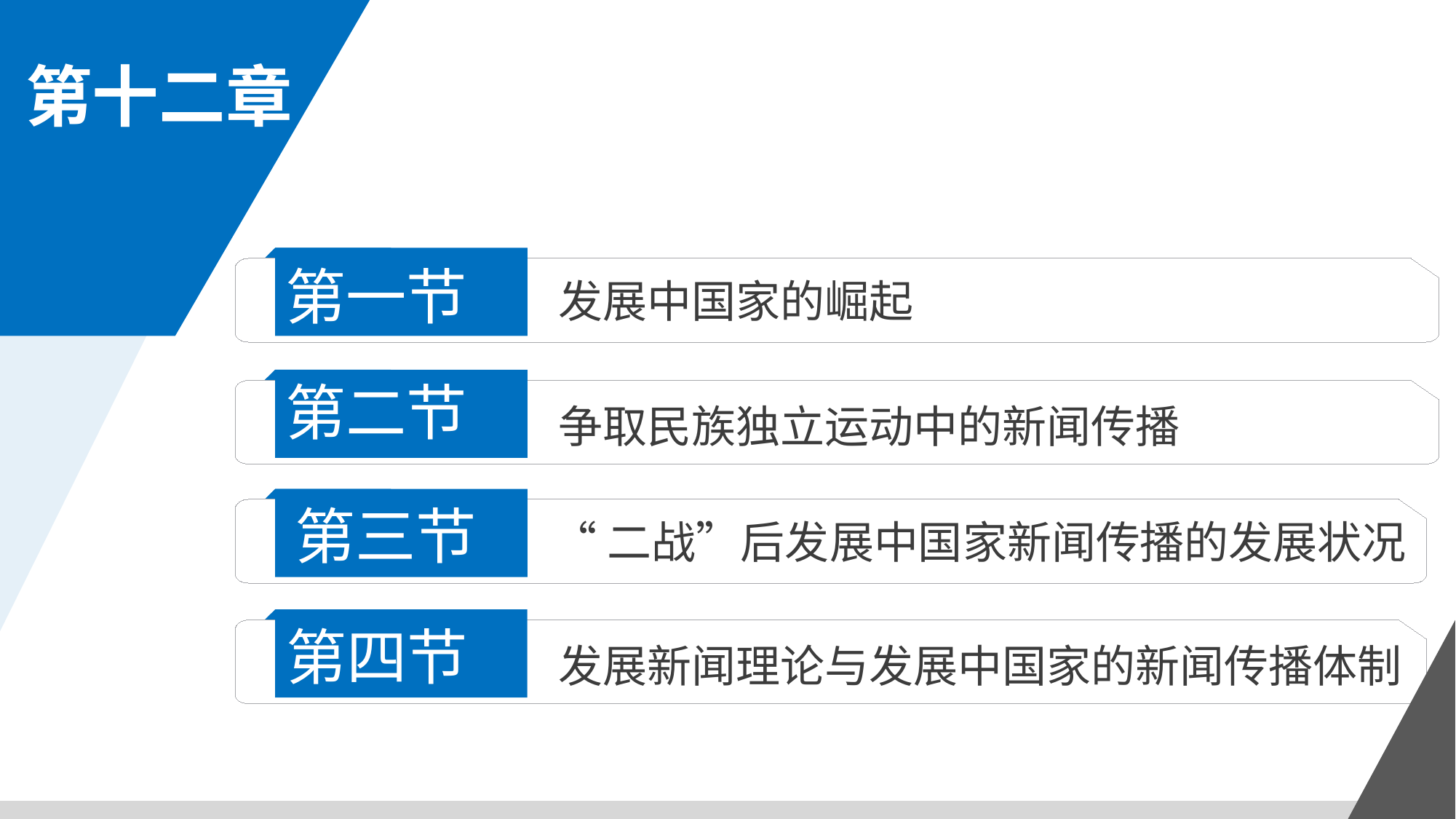

第十二章

第一节

发展中国家的崛起
第二节

争取民族独立运动中的新闻传播

第三节

“二战”后发展中国家新闻传播的发展状况

第四节

发展新闻理论与发展中国家的新闻传播体制